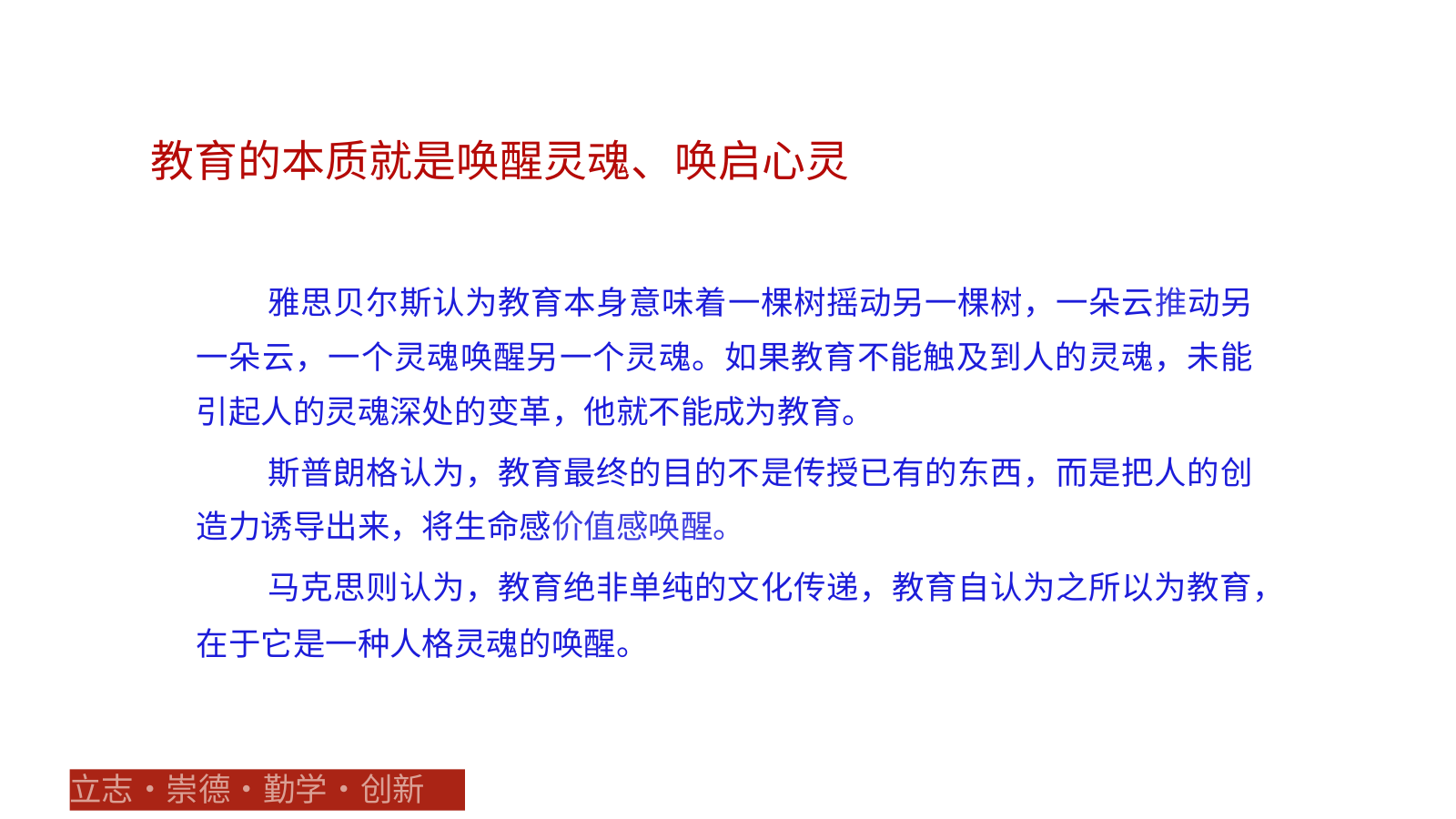

教育的本质就是唤醒灵魂、唤启心灵
雅思贝尔斯认为教育本身意味着一棵树摇动另一棵树，一朵云推动另一朵云，一个灵魂唤醒另一个灵魂。如果教育不能触及到人的灵魂，未能引起人的灵魂深处的变革，他就不能成为教育。
斯普朗格认为，教育最终的目的不是传授已有的东西，而是把人的创造力诱导出来，将生命感价值感唤醒。
马克思则认为，教育绝非单纯的文化传递，教育自认为之所以为教育，在于它是一种人格灵魂的唤醒。
立志•崇德•勤学•创新